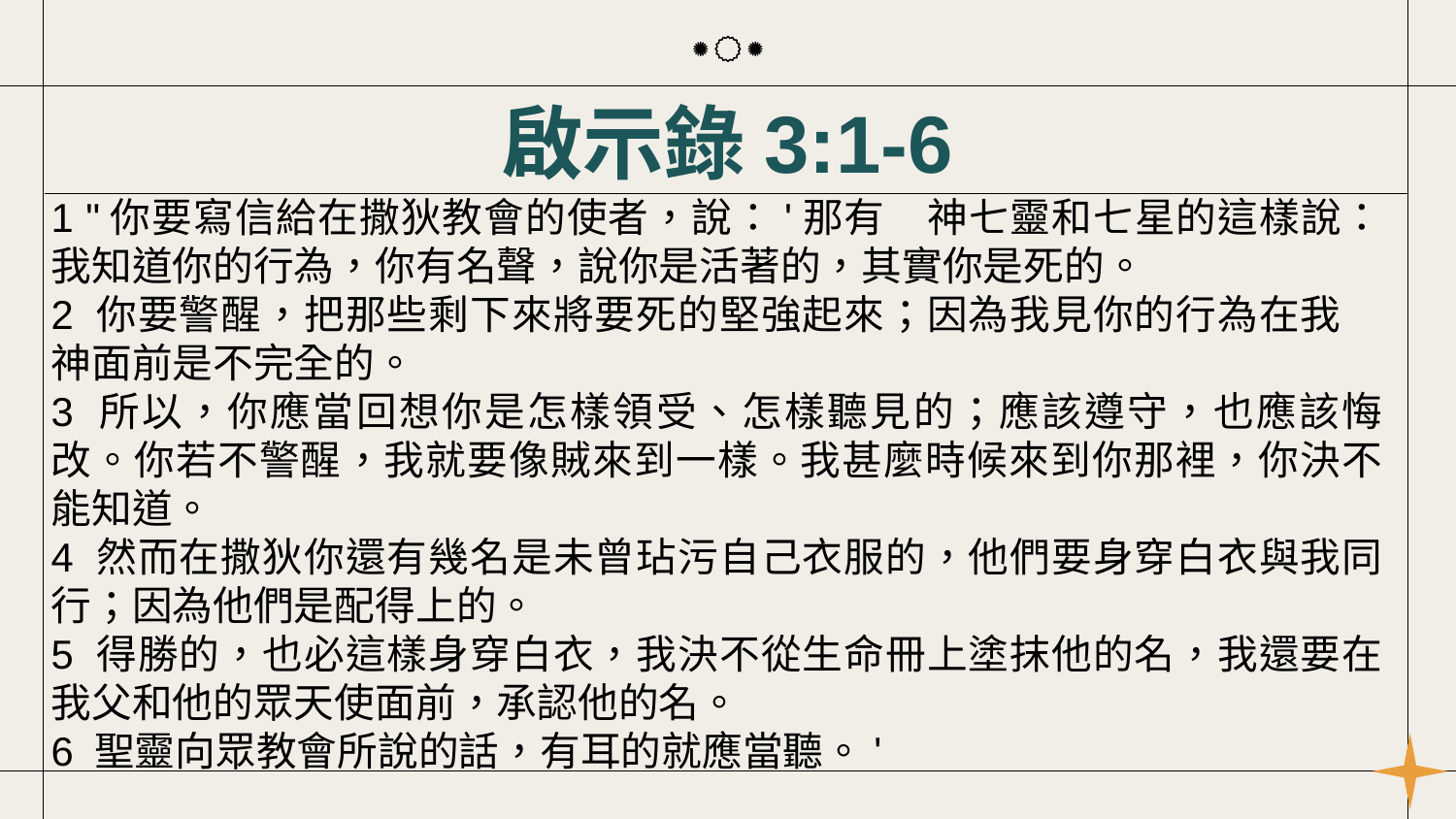

# 啟示錄3:1-6
1 "你要寫信給在撒狄教會的使者，說：'那有　神七靈和七星的這樣說：我知道你的行為，你有名聲，說你是活著的，其實你是死的。
2 你要警醒，把那些剩下來將要死的堅強起來；因為我見你的行為在我　神面前是不完全的。
3 所以，你應當回想你是怎樣領受、怎樣聽見的；應該遵守，也應該悔改。你若不警醒，我就要像賊來到一樣。我甚麼時候來到你那裡，你決不能知道。
4 然而在撒狄你還有幾名是未曾玷污自己衣服的，他們要身穿白衣與我同行；因為他們是配得上的。
5 得勝的，也必這樣身穿白衣，我決不從生命冊上塗抹他的名，我還要在我父和他的眾天使面前，承認他的名。
6 聖靈向眾教會所說的話，有耳的就應當聽。'